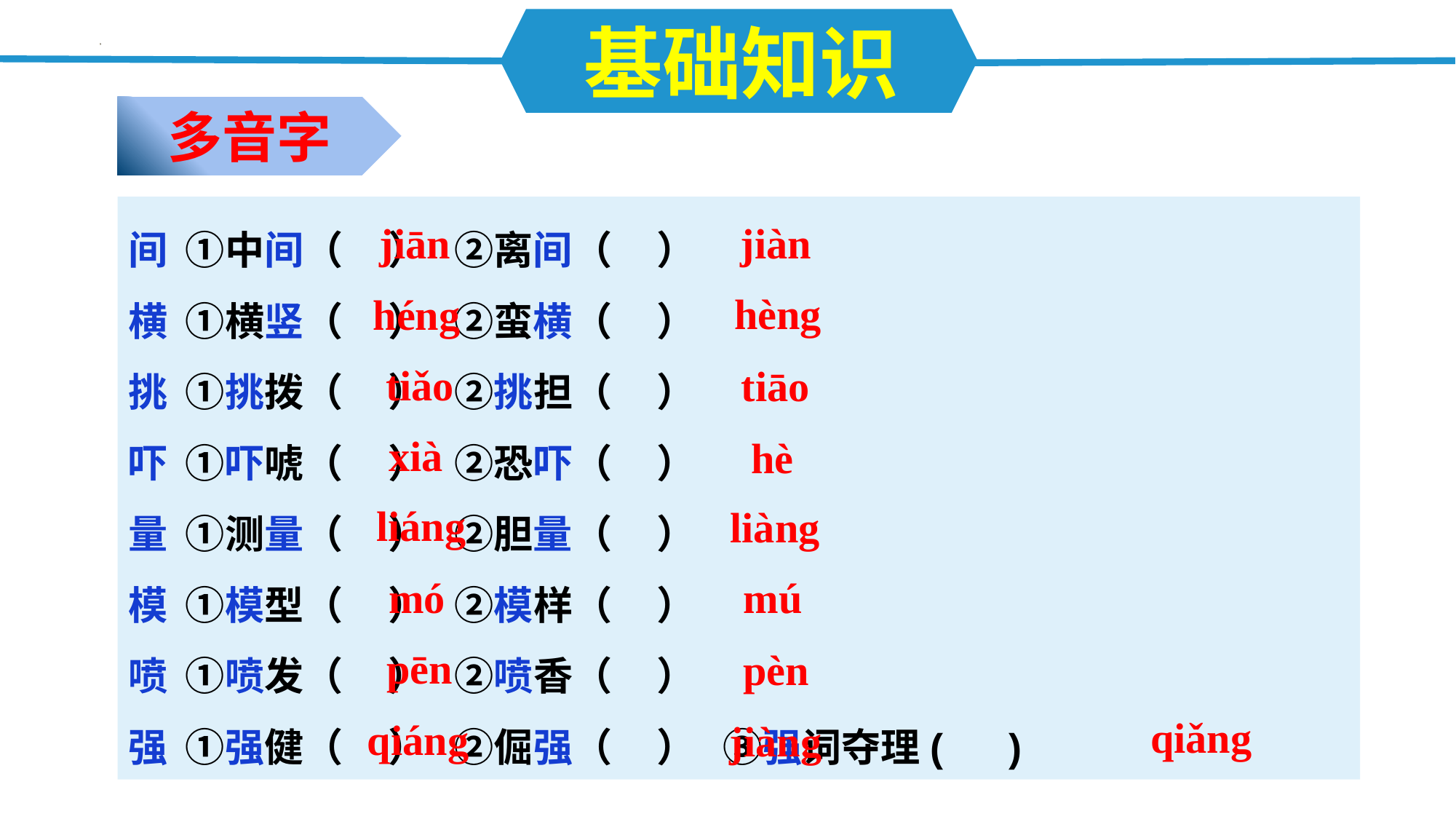

基础知识

多音字
间  ①中间（     ）   ②离间（     ）
横  ①横竖（     ）   ②蛮横（     ）
挑  ①挑拨（     ）   ②挑担（     ）
吓  ①吓唬（     ）   ②恐吓（     ）
量  ①测量（     ）   ②胆量（     ）
模  ①模型（     ）   ②模样（     ）
喷  ①喷发（     ）   ②喷香（     ）
强  ①强健（     ）   ②倔强（     ）   ③强词夺理(      )
jiàn
jiān
hèng
héng
tiǎo
tiāo
xià
hè
liáng
liàng
mó
mú
pēn
pèn
qiǎng
qiáng
jiàng